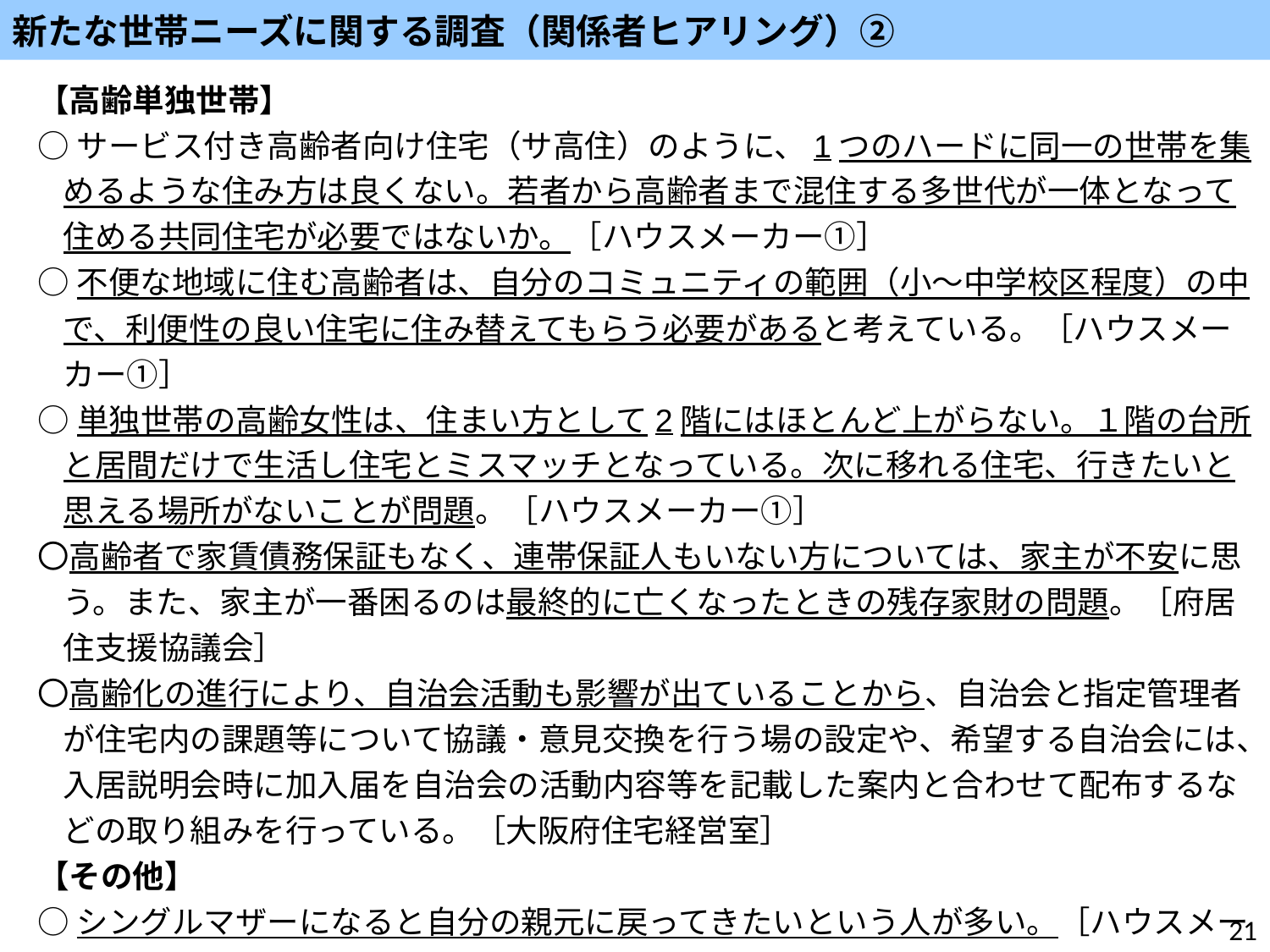

新たな世帯ニーズに関する調査（関係者ヒアリング）②
【高齢単独世帯】
○サービス付き高齢者向け住宅（サ高住）のように、1つのハードに同一の世帯を集めるような住み方は良くない。若者から高齢者まで混住する多世代が一体となって住める共同住宅が必要ではないか。［ハウスメーカー①］
○不便な地域に住む高齢者は、自分のコミュニティの範囲（小～中学校区程度）の中で、利便性の良い住宅に住み替えてもらう必要があると考えている。［ハウスメーカー①］
○単独世帯の高齢女性は、住まい方として2階にはほとんど上がらない。１階の台所と居間だけで生活し住宅とミスマッチとなっている。次に移れる住宅、行きたいと思える場所がないことが問題。［ハウスメーカー①］
〇高齢者で家賃債務保証もなく、連帯保証人もいない方については、家主が不安に思う。また、家主が一番困るのは最終的に亡くなったときの残存家財の問題。［府居住支援協議会］
〇高齢化の進行により、自治会活動も影響が出ていることから、自治会と指定管理者が住宅内の課題等について協議・意見交換を行う場の設定や、希望する自治会には、入居説明会時に加入届を自治会の活動内容等を記載した案内と合わせて配布するなどの取り組みを行っている。［大阪府住宅経営室］
【その他】
○シングルマザーになると自分の親元に戻ってきたいという人が多い。［ハウスメーカー①］
○晩産化が進むことにより、子育てが終わっていないのに、親の介護をする必要が出てくる「Wケア」が増えている。［ハウスメーカー①］
21